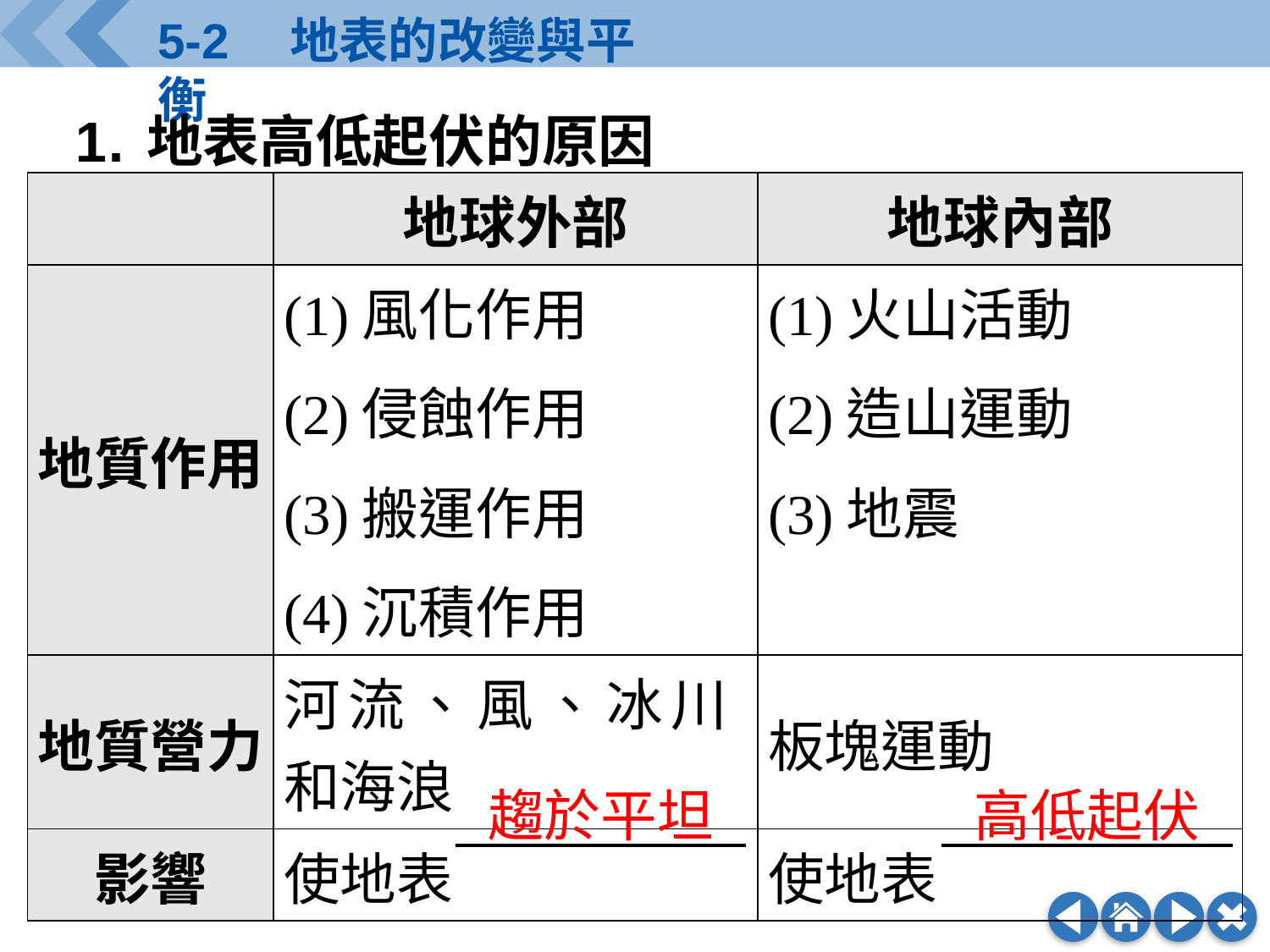

地表高低起伏的原因
|  | 地球外部 | 地球內部 |
| --- | --- | --- |
| 地質作用 | (1)風化作用 (2)侵蝕作用 (3)搬運作用 (4)沉積作用 | (1)火山活動 (2)造山運動 (3)地震 |
| 地質營力 | 河流、風、冰川和海浪 | 板塊運動 |
| 影響 | 使地表 | 使地表 |
趨於平坦
高低起伏